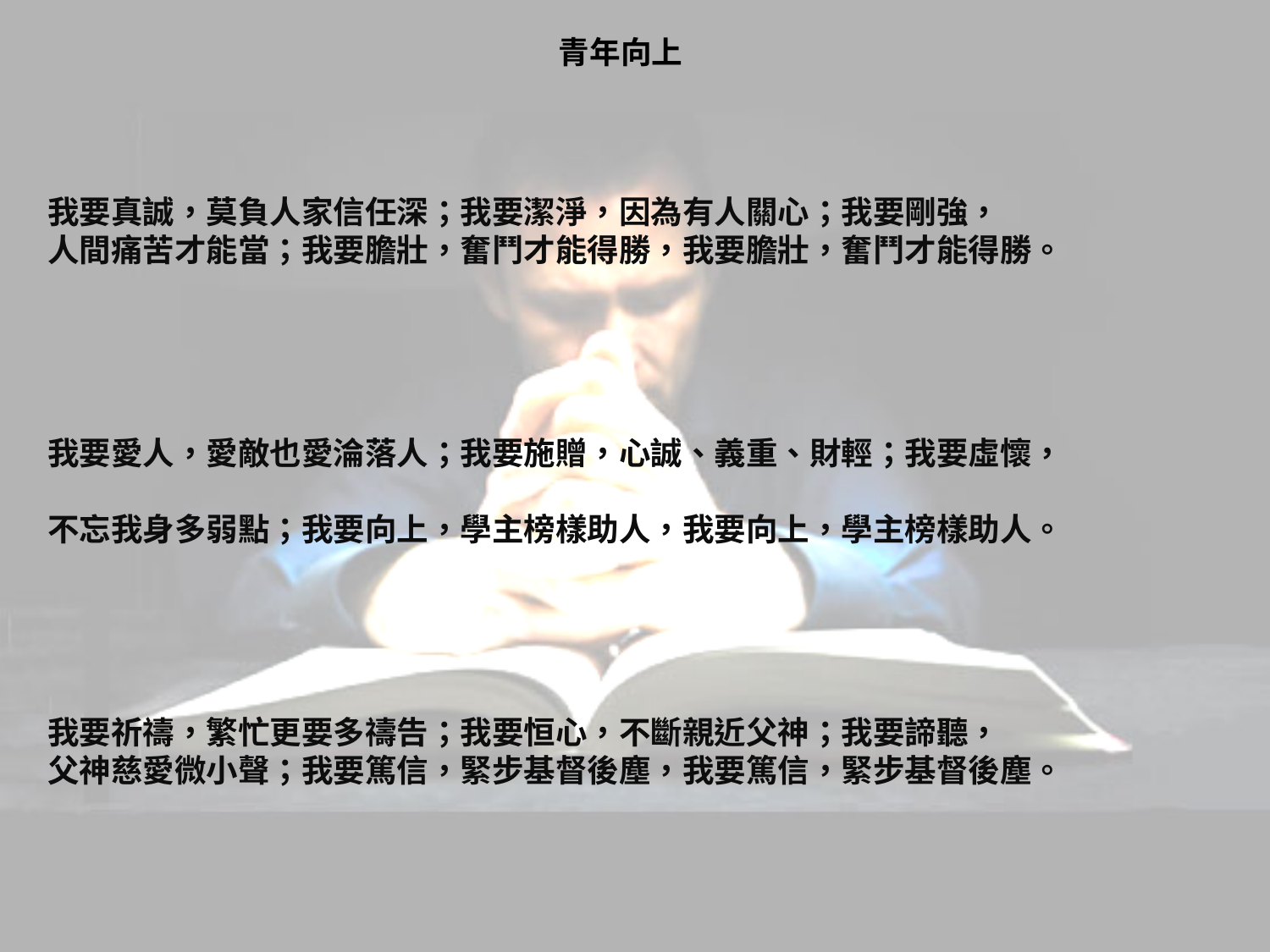

# 青年向上
我要真誠，莫負人家信任深；我要潔淨，因為有人關心；我要剛強，
人間痛苦才能當；我要膽壯，奮鬥才能得勝，我要膽壯，奮鬥才能得勝。

我要愛人，愛敵也愛淪落人；我要施贈，心誠、義重、財輕；我要虛懷，
不忘我身多弱點；我要向上，學主榜樣助人，我要向上，學主榜樣助人。

我要祈禱，繁忙更要多禱告；我要恒心，不斷親近父神；我要諦聽，
父神慈愛微小聲；我要篤信，緊步基督後塵，我要篤信，緊步基督後塵。